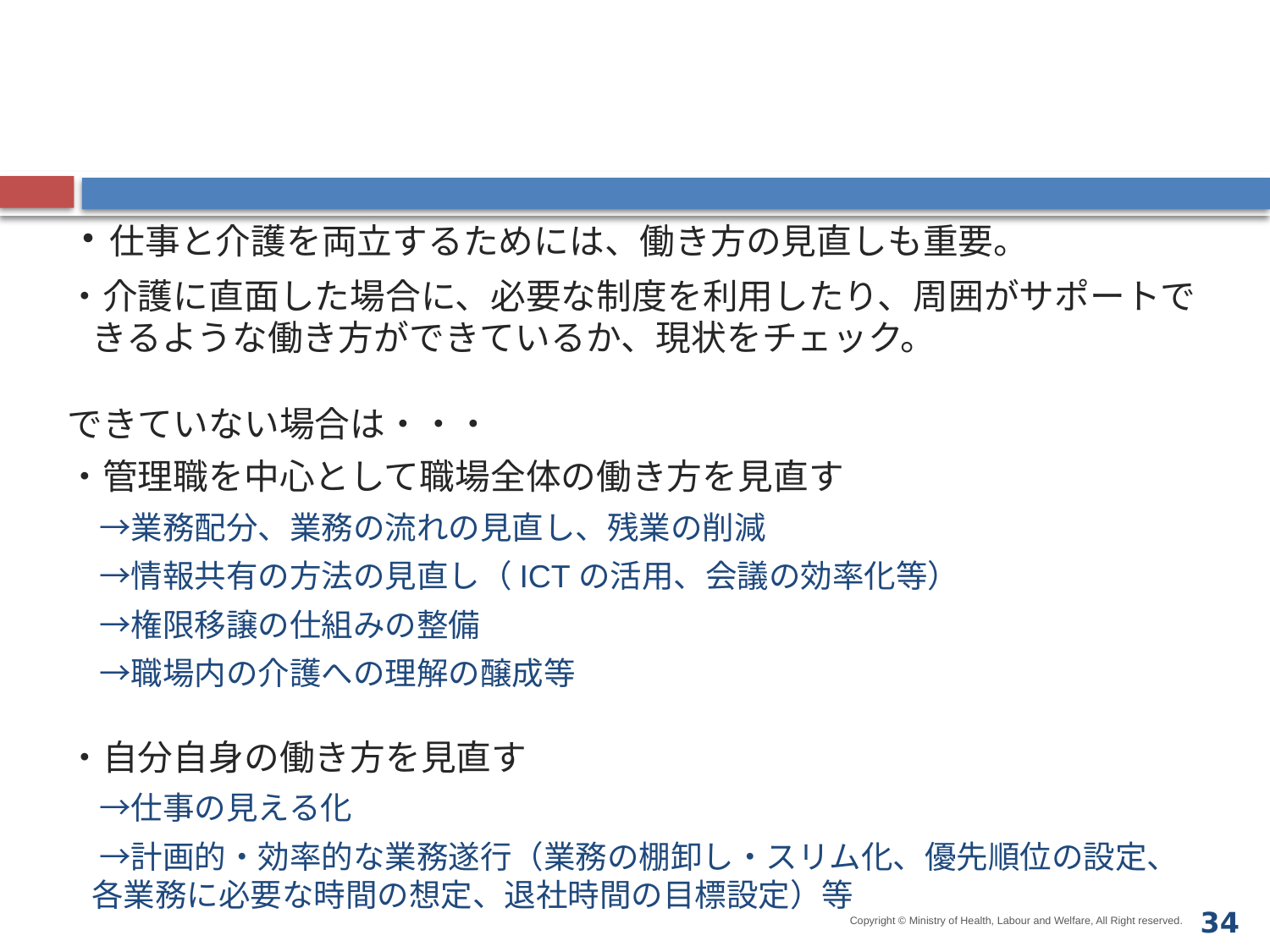

・仕事と介護を両立するためには、働き方の見直しも重要。
・介護に直面した場合に、必要な制度を利用したり、周囲がサポートできるような働き方ができているか、現状をチェック。

できていない場合は・・・
・管理職を中心として職場全体の働き方を見直す
　→業務配分、業務の流れの見直し、残業の削減
　→情報共有の方法の見直し（ICTの活用、会議の効率化等）
　→権限移譲の仕組みの整備
　→職場内の介護への理解の醸成等

・自分自身の働き方を見直す
　→仕事の見える化
　→計画的・効率的な業務遂行（業務の棚卸し・スリム化、優先順位の設定、各業務に必要な時間の想定、退社時間の目標設定）等

34